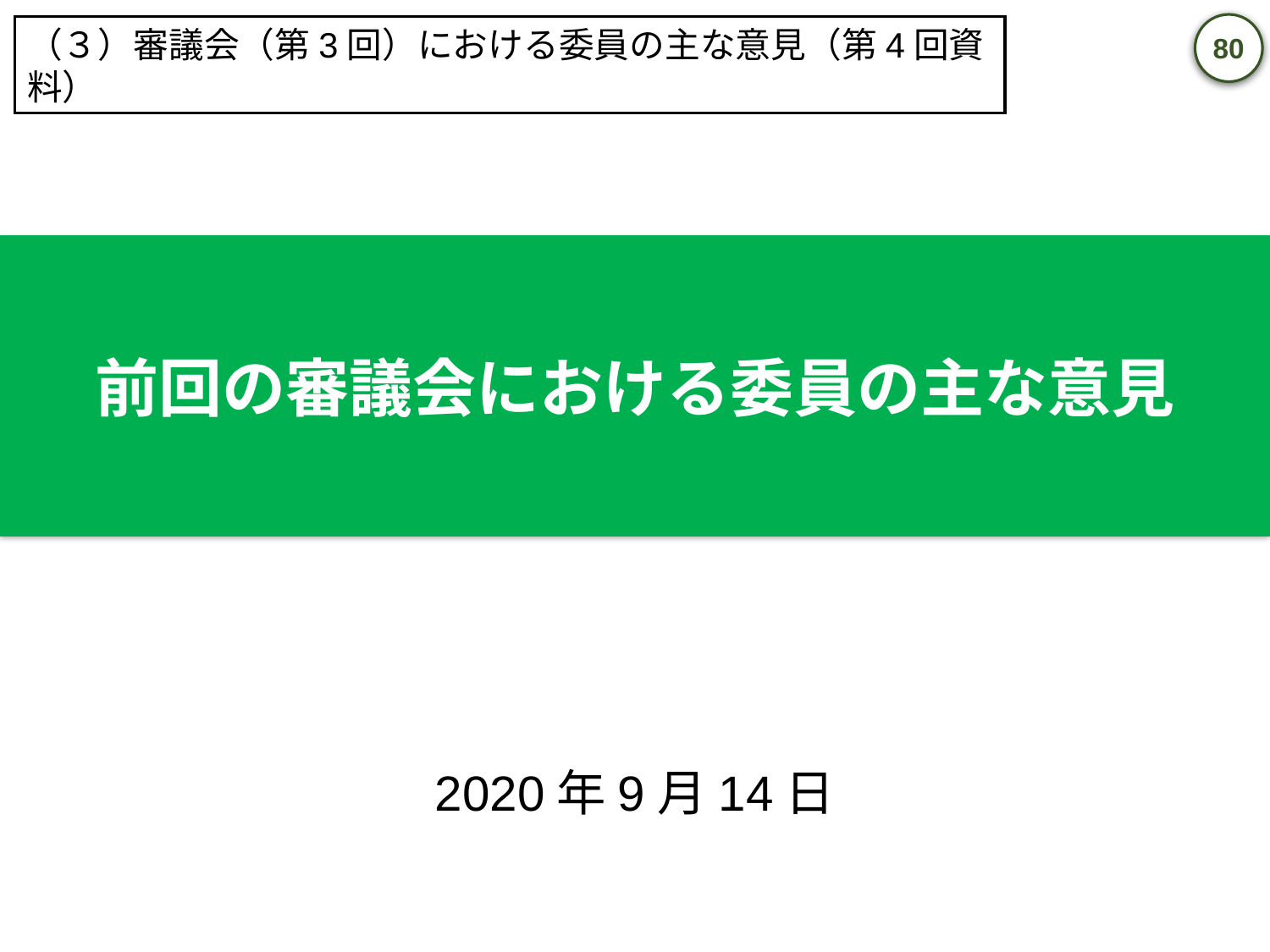

80
（３）審議会（第3回）における委員の主な意見（第4回資料）
前回の審議会における委員の主な意見
2020年9月14日